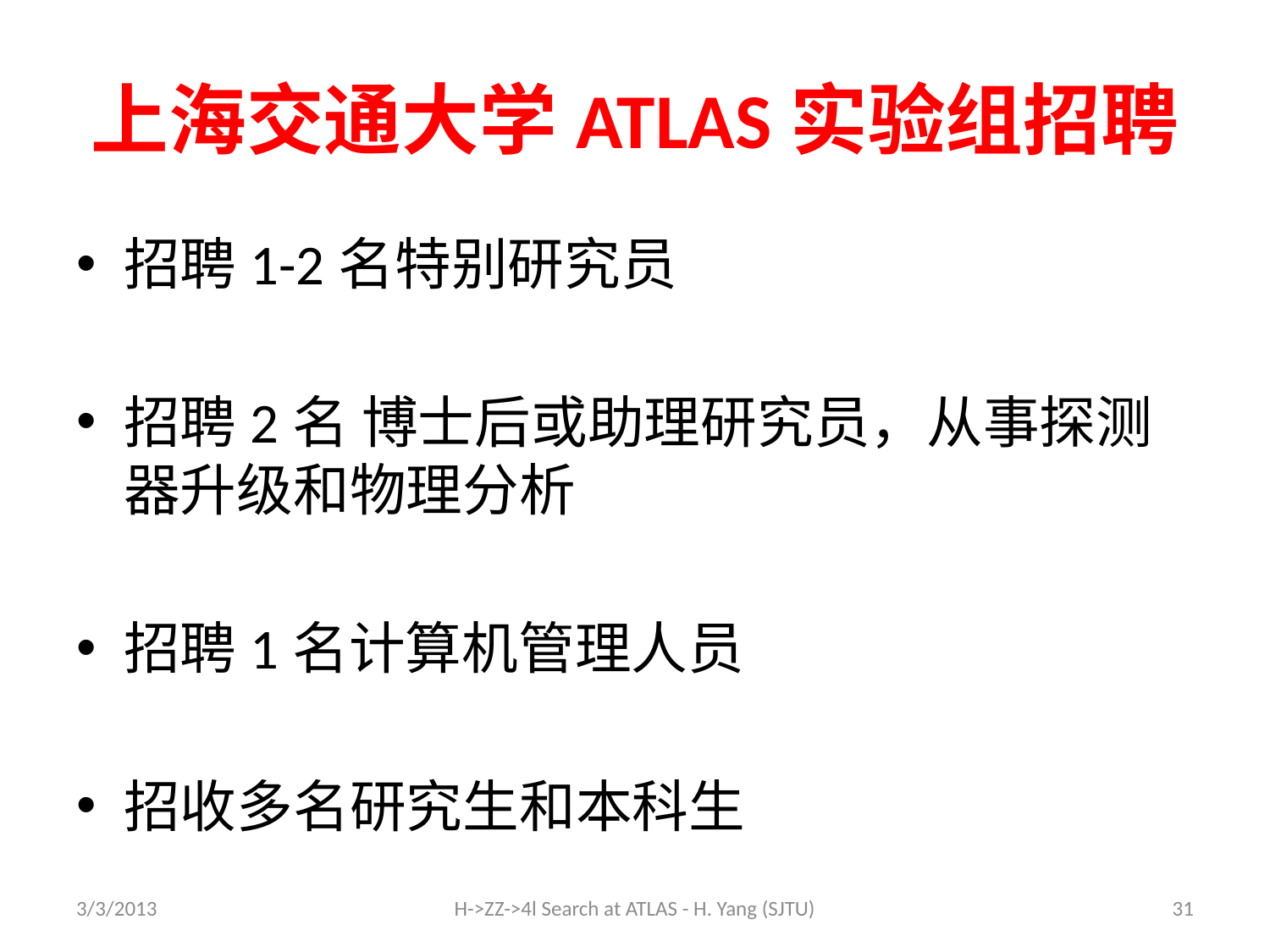

# 上海交通大学ATLAS实验组招聘
招聘1-2名特别研究员

招聘2名 博士后或助理研究员，从事探测器升级和物理分析

招聘1名计算机管理人员

招收多名研究生和本科生
3/3/2013
H->ZZ->4l Search at ATLAS - H. Yang (SJTU)
31